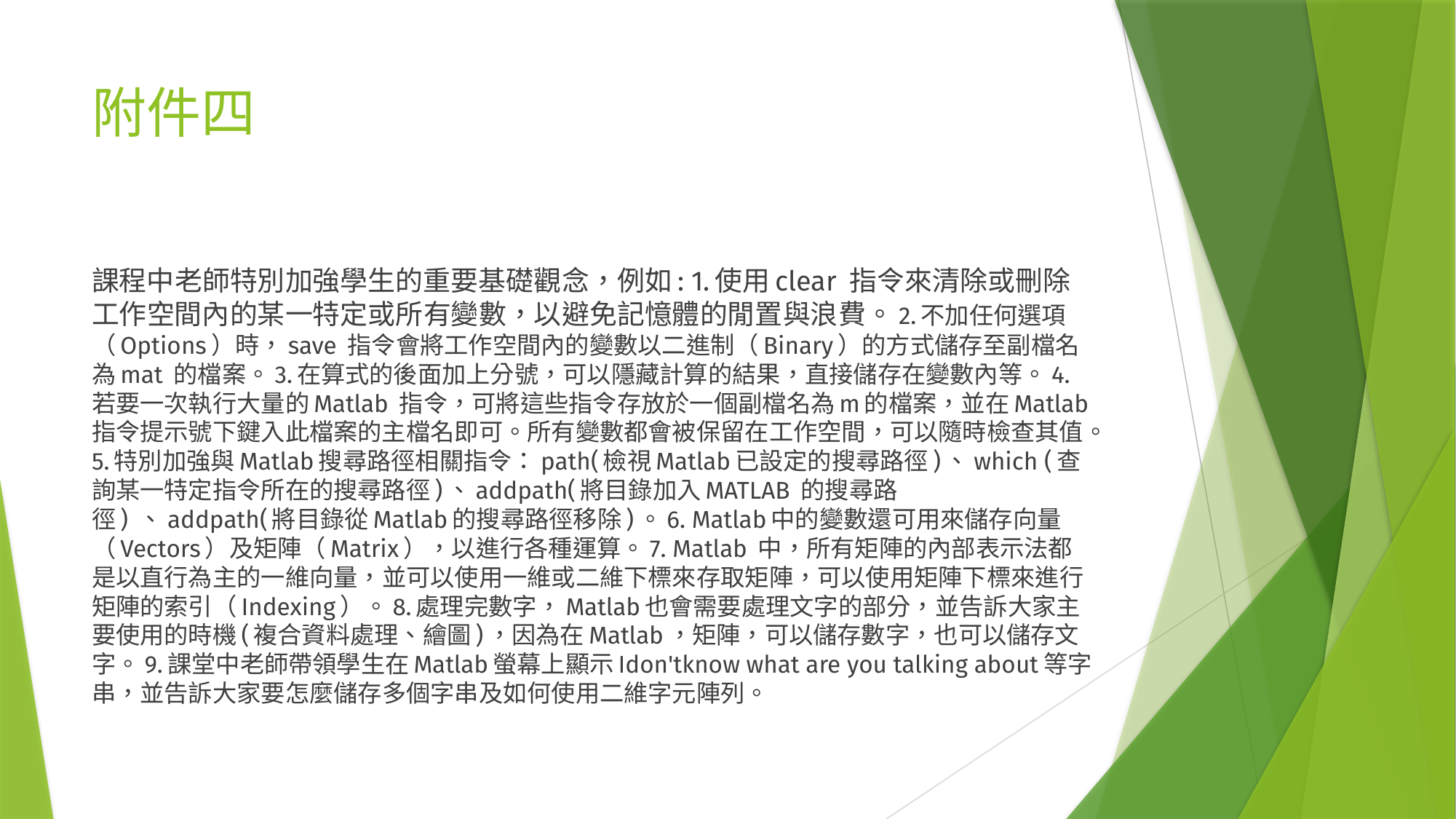

# 附件四
課程中老師特別加強學生的重要基礎觀念，例如: 1.使用clear 指令來清除或刪除工作空間內的某一特定或所有變數，以避免記憶體的閒置與浪費。2.不加任何選項（Options）時，save 指令會將工作空間內的變數以二進制（Binary）的方式儲存至副檔名為mat 的檔案。3.在算式的後面加上分號，可以隱藏計算的結果，直接儲存在變數內等。4.若要一次執行大量的Matlab 指令，可將這些指令存放於一個副檔名為m的檔案，並在Matlab 指令提示號下鍵入此檔案的主檔名即可。所有變數都會被保留在工作空間，可以隨時檢查其值。5.特別加強與Matlab搜尋路徑相關指令：path(檢視Matlab已設定的搜尋路徑)、which (查詢某一特定指令所在的搜尋路徑)、addpath(將目錄加入MATLAB 的搜尋路徑) 、addpath(將目錄從Matlab的搜尋路徑移除)。6. Matlab中的變數還可用來儲存向量（Vectors）及矩陣（Matrix），以進行各種運算。7. Matlab 中，所有矩陣的內部表示法都是以直行為主的一維向量，並可以使用一維或二維下標來存取矩陣，可以使用矩陣下標來進行矩陣的索引（Indexing）。8.處理完數字，Matlab也會需要處理文字的部分，並告訴大家主要使用的時機(複合資料處理、繪圖)，因為在Matlab，矩陣，可以儲存數字，也可以儲存文字。9.課堂中老師帶領學生在Matlab螢幕上顯示Idon'tknow what are you talking about等字串，並告訴大家要怎麼儲存多個字串及如何使用二維字元陣列。